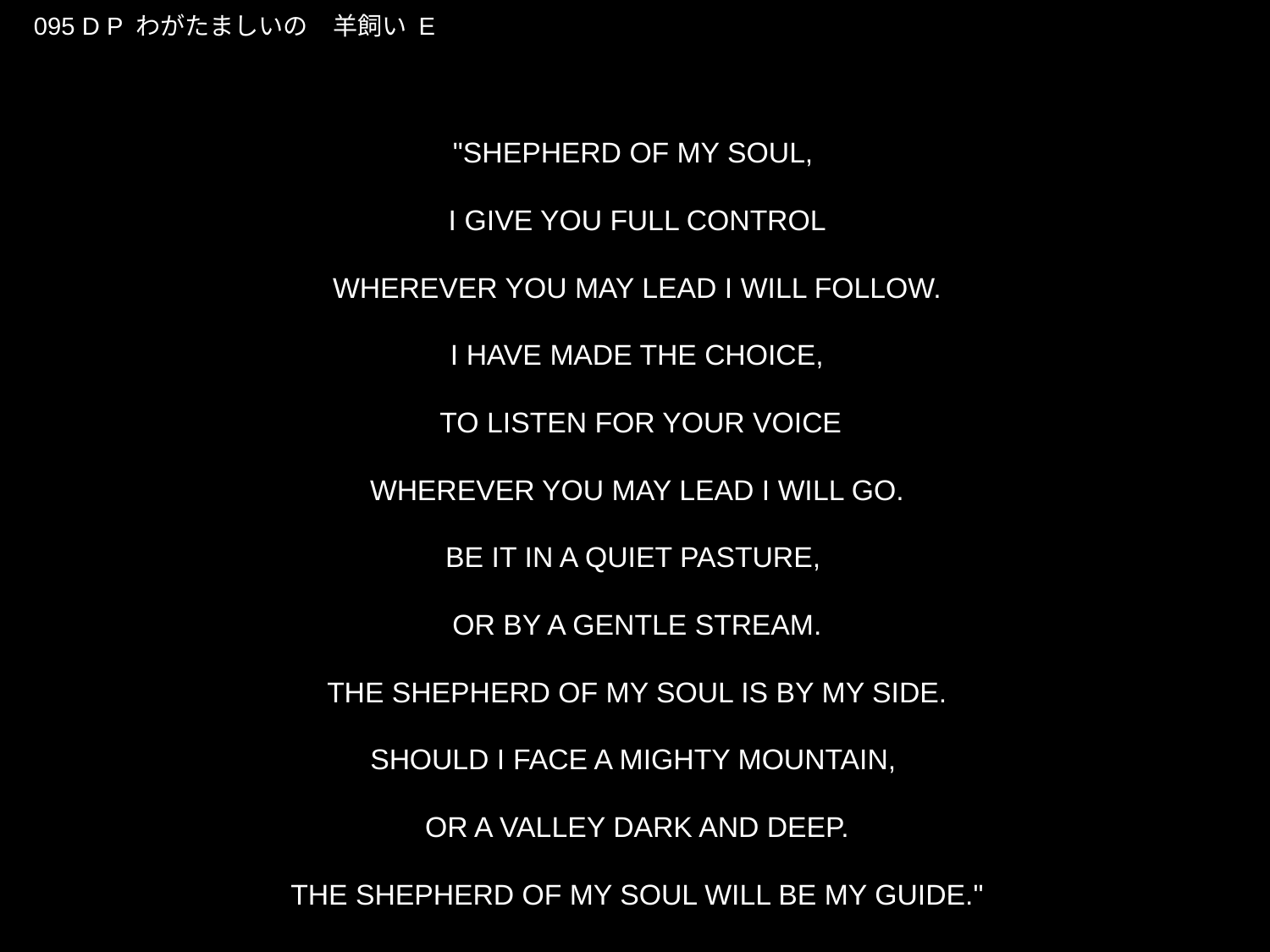

わがたましいのひつじかい
★P
095 D P わがたましいの　羊飼い E
★２
"SHEPHERD OF MY SOUL,
I GIVE YOU FULL CONTROL
WHEREVER YOU MAY LEAD I WILL FOLLOW.
I HAVE MADE THE CHOICE,
 TO LISTEN FOR YOUR VOICE
WHEREVER YOU MAY LEAD I WILL GO.
BE IT IN A QUIET PASTURE,
OR BY A GENTLE STREAM.
THE SHEPHERD OF MY SOUL IS BY MY SIDE.
SHOULD I FACE A MIGHTY MOUNTAIN,
OR A VALLEY DARK AND DEEP.
THE SHEPHERD OF MY SOUL WILL BE MY GUIDE."